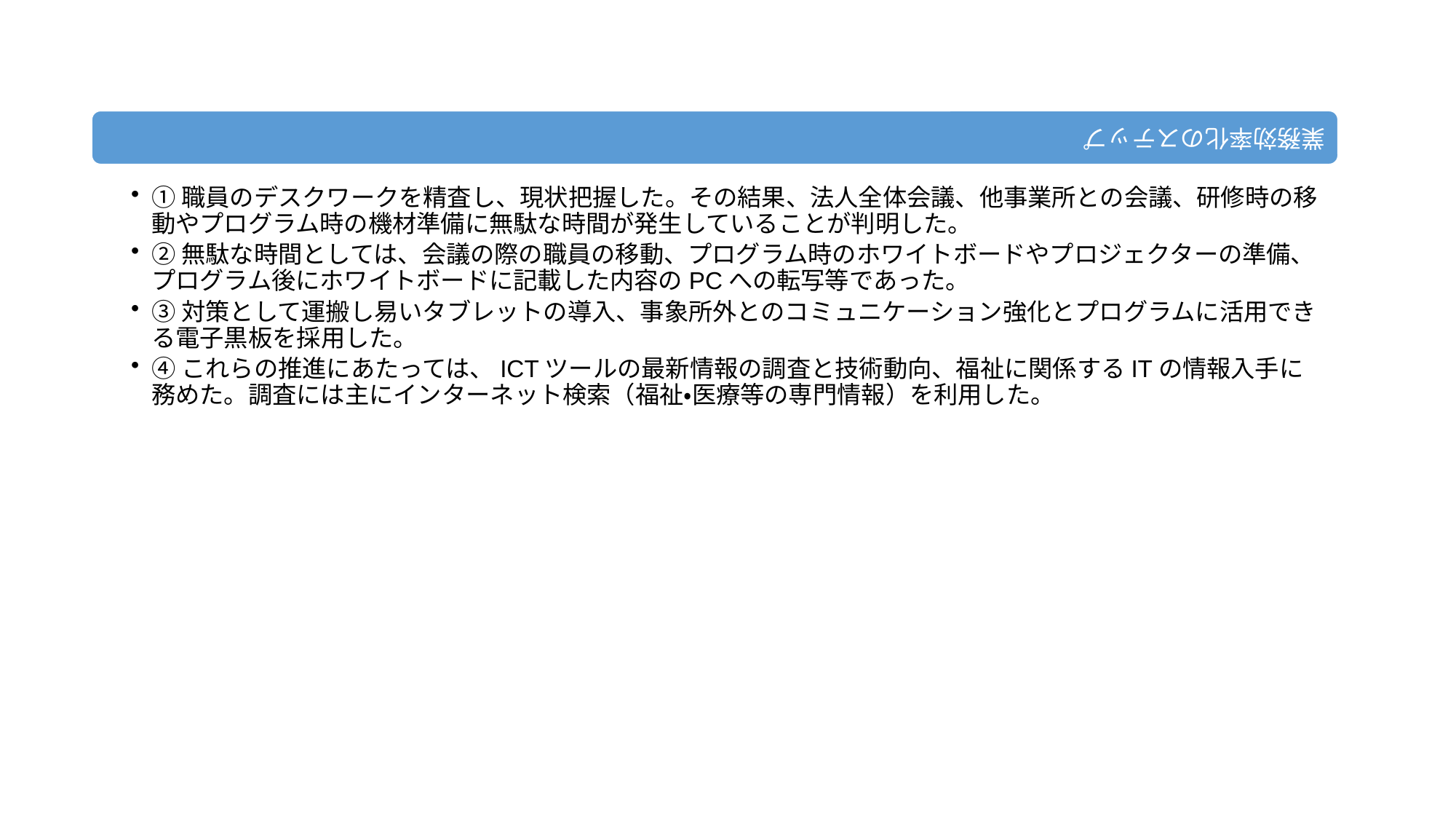

業務効率化のステップ
①職員のデスクワークを精査し、現状把握した。その結果、法人全体会議、他事業所との会議、研修時の移動やプログラム時の機材準備に無駄な時間が発生していることが判明した。
②無駄な時間としては、会議の際の職員の移動、プログラム時のホワイトボードやプロジェクターの準備、プログラム後にホワイトボードに記載した内容のPCへの転写等であった。
③対策として運搬し易いタブレットの導入、事象所外とのコミュニケーション強化とプログラムに活用できる電子黒板を採用した。
④これらの推進にあたっては、ICTツールの最新情報の調査と技術動向、福祉に関係するITの情報入手に務めた。調査には主にインターネット検索（福祉・医療等の専門情報）を利用した。